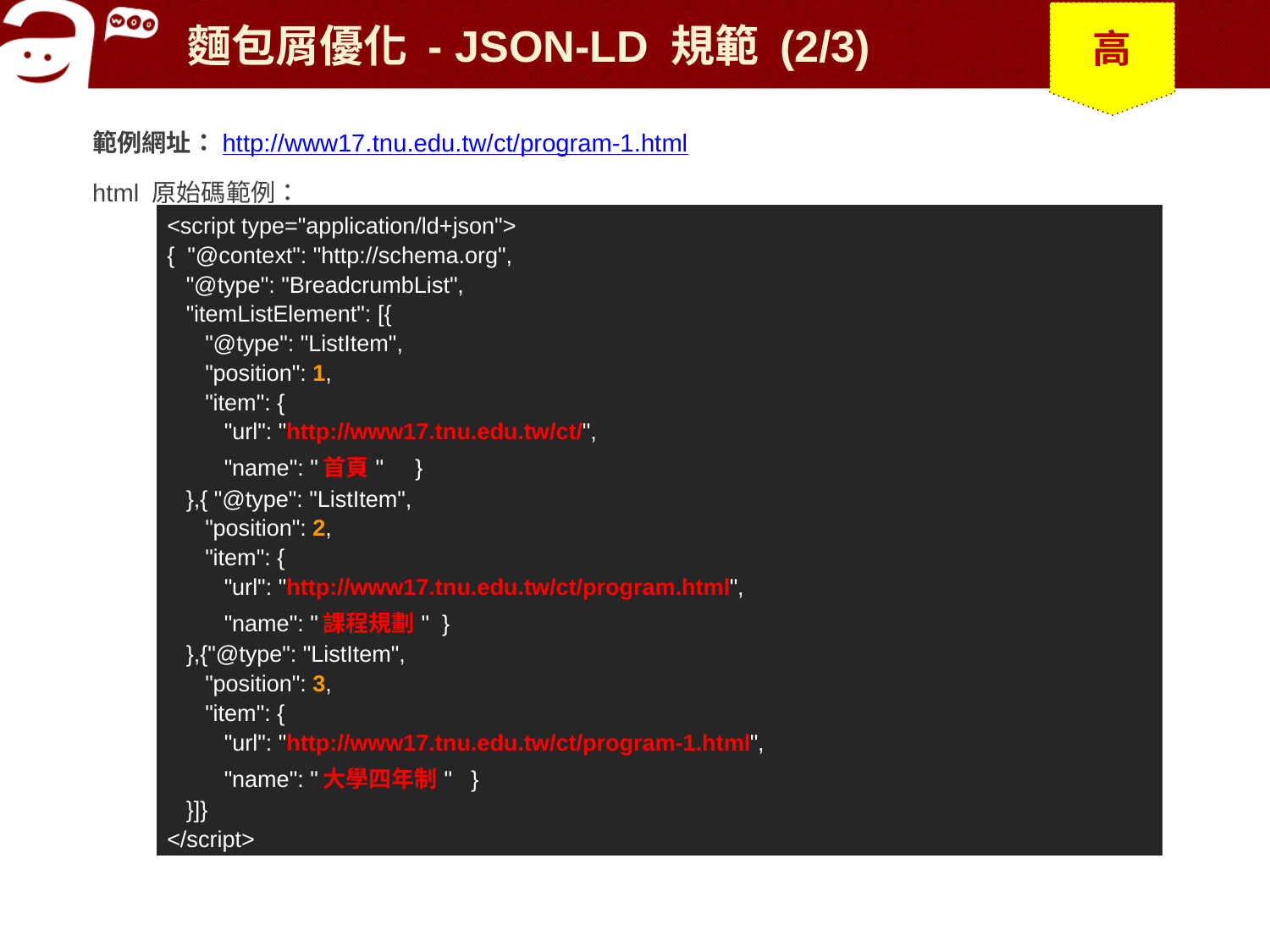

# 麵包屑優化 - JSON-LD 規範 (2/3)

高
範例網址：http://www17.tnu.edu.tw/ct/program-1.html
html 原始碼範例：
| <script type="application/ld+json"> { "@context": "http://schema.org", "@type": "BreadcrumbList", "itemListElement": [{ "@type": "ListItem", "position": 1, "item": { "url": "http://www17.tnu.edu.tw/ct/", "name": "首頁" } },{ "@type": "ListItem", "position": 2, "item": { "url": "http://www17.tnu.edu.tw/ct/program.html", "name": "課程規劃" } },{"@type": "ListItem", "position": 3, "item": { "url": "http://www17.tnu.edu.tw/ct/program-1.html", "name": "大學四年制" } }]} </script> |
| --- |